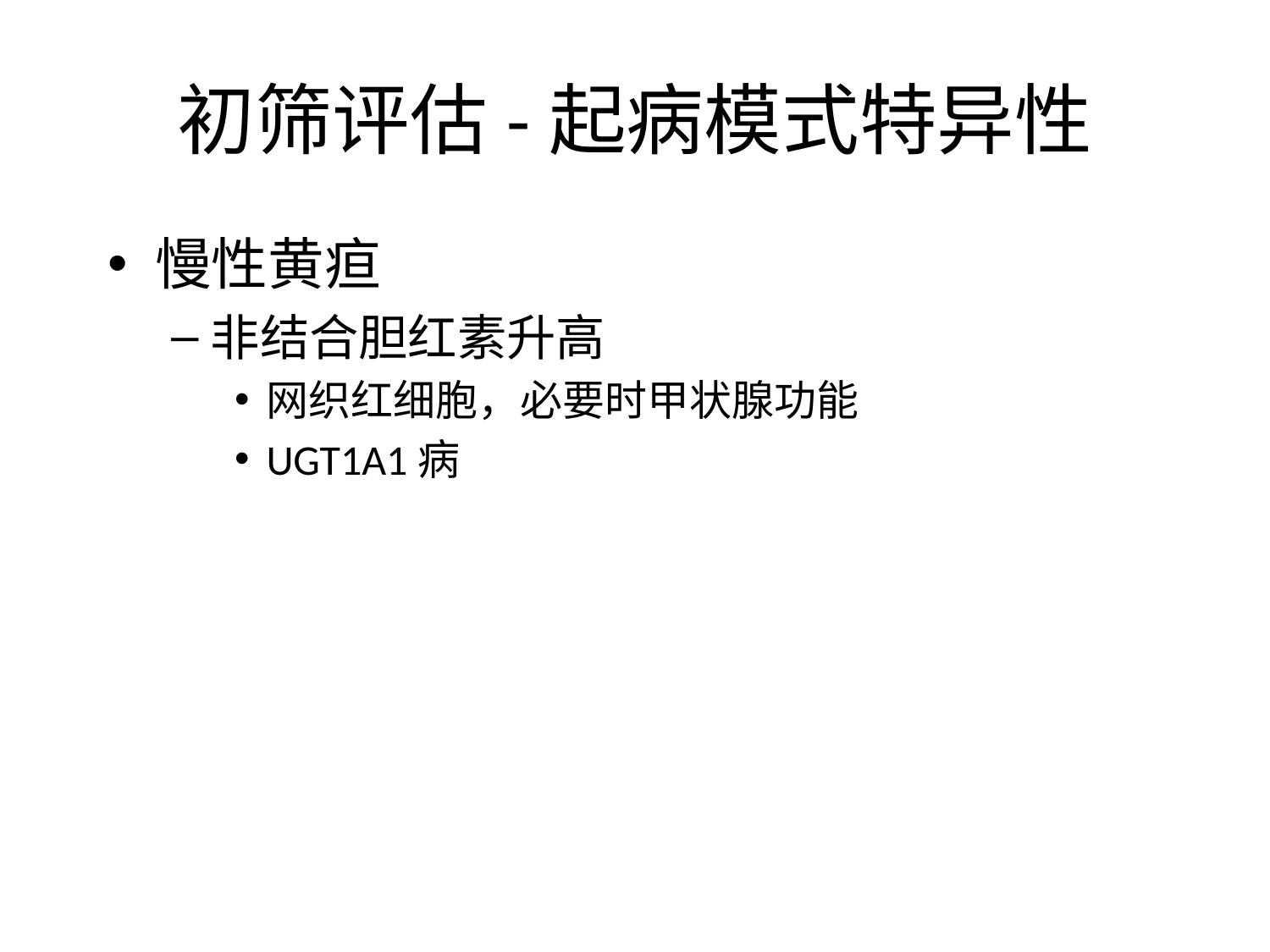

# 初筛评估-起病模式特异性
慢性黄疸
非结合胆红素升高
网织红细胞，必要时甲状腺功能
UGT1A1病